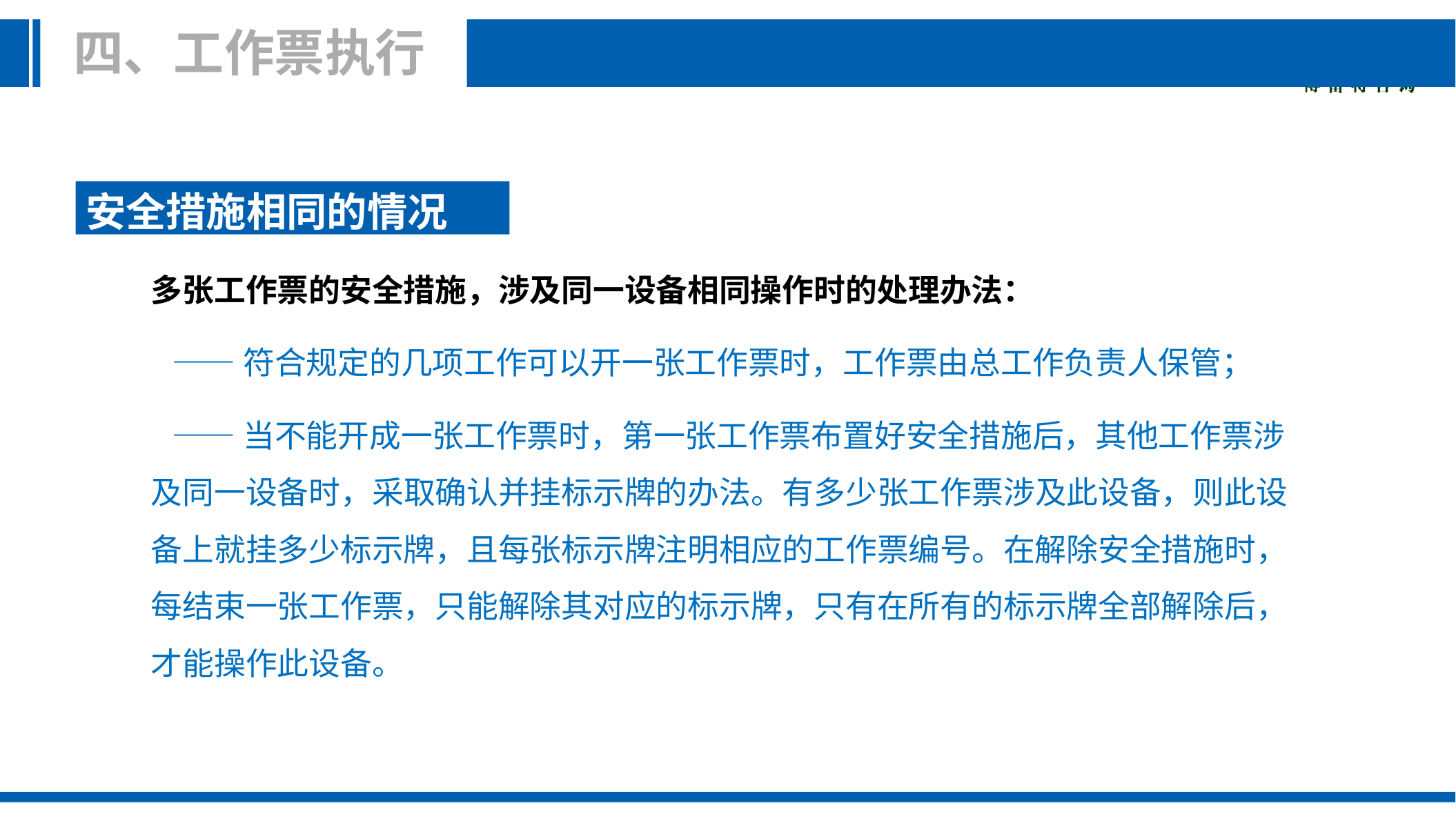

四、工作票执行
安全措施相同的情况
多张工作票的安全措施，涉及同一设备相同操作时的处理办法：
   ——符合规定的几项工作可以开一张工作票时，工作票由总工作负责人保管；
   ——当不能开成一张工作票时，第一张工作票布置好安全措施后，其他工作票涉及同一设备时，采取确认并挂标示牌的办法。有多少张工作票涉及此设备，则此设备上就挂多少标示牌，且每张标示牌注明相应的工作票编号。在解除安全措施时，每结束一张工作票，只能解除其对应的标示牌，只有在所有的标示牌全部解除后，才能操作此设备。